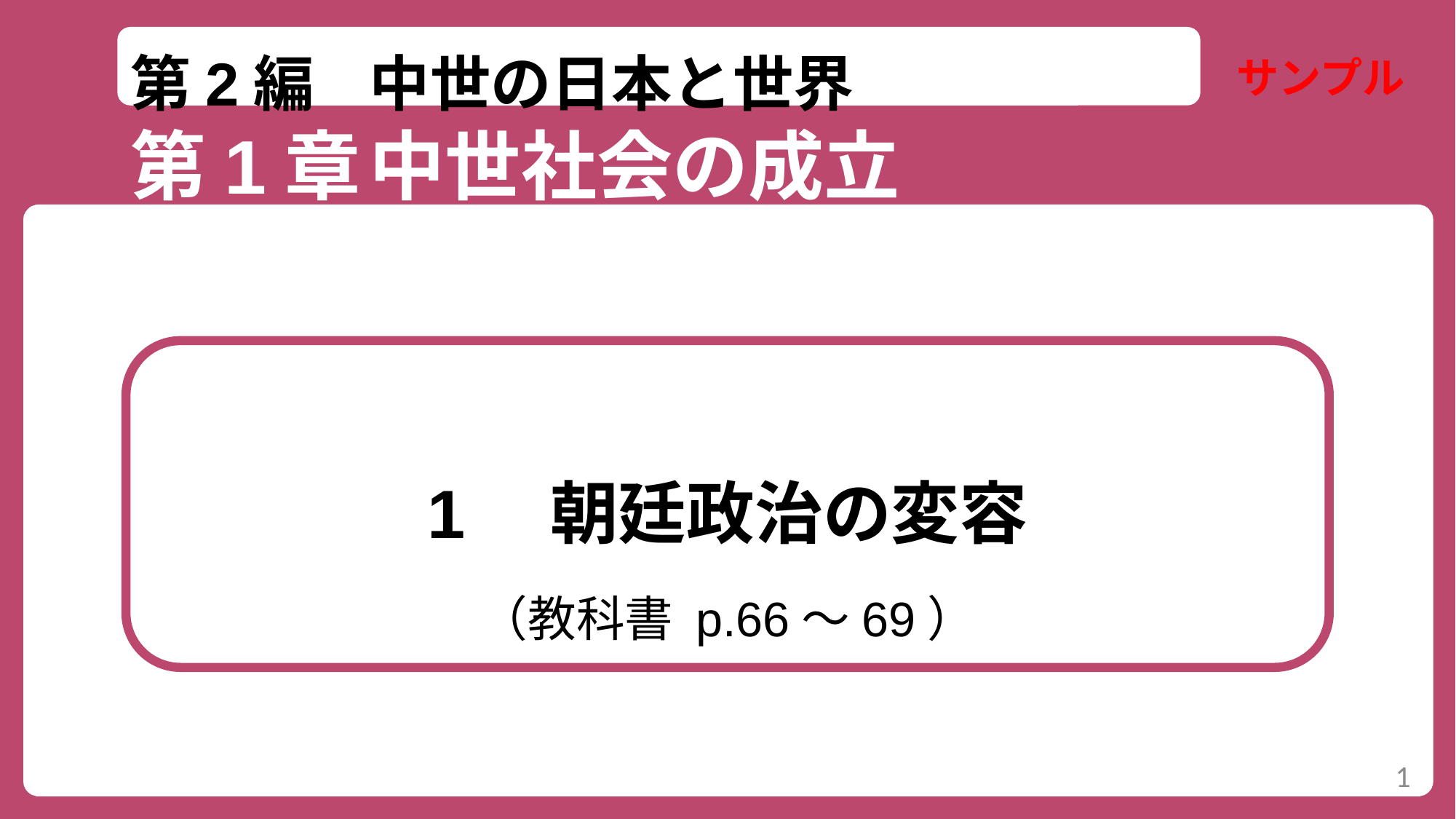

第2編	中世の日本と世界
第1章	中世社会の成立

サンプル

1　朝廷政治の変容
（教科書 p.66～69）